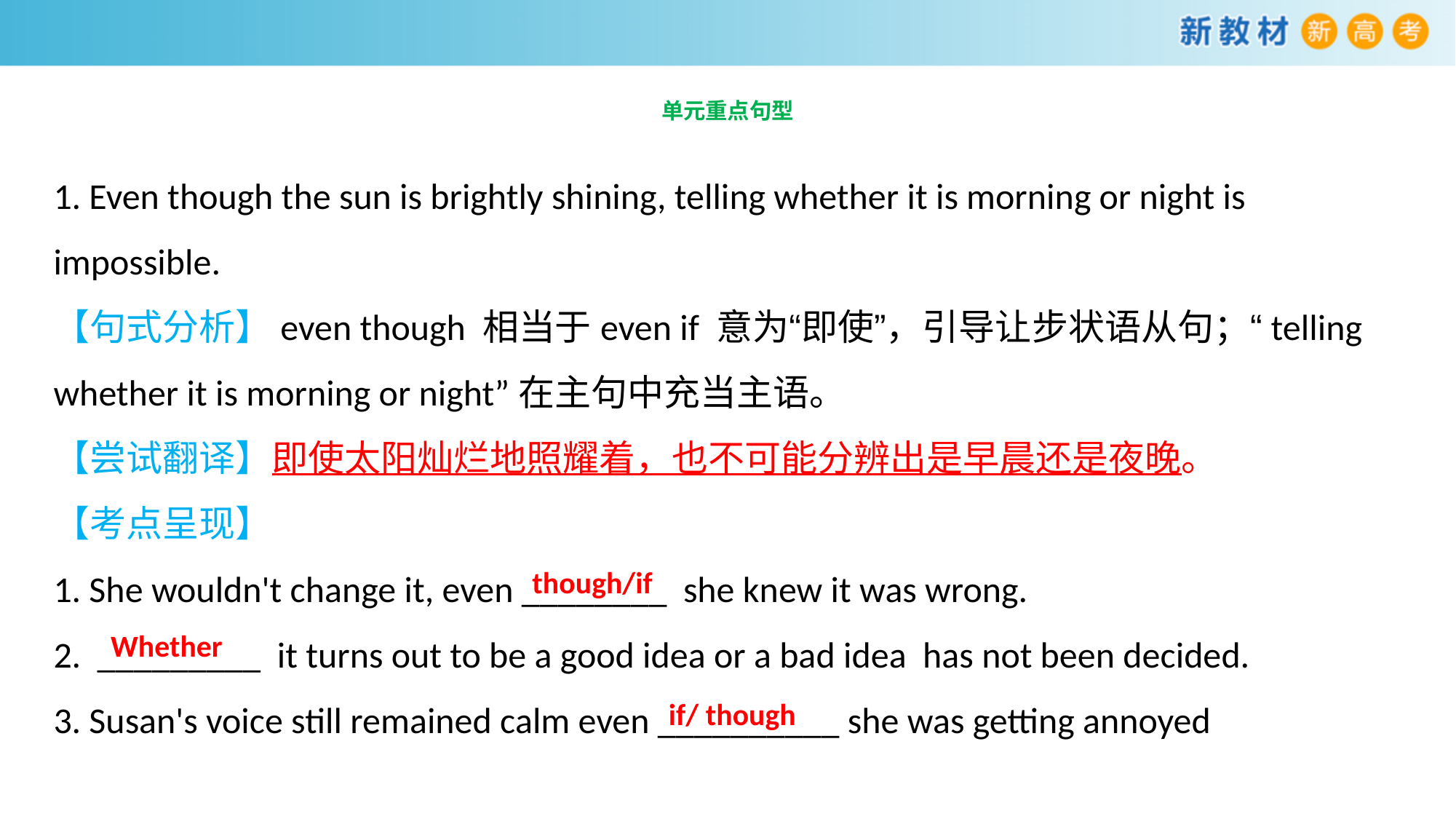

# 单元重点句型
1. Even though the sun is brightly shining, telling whether it is morning or night is impossible.
【句式分析】even though 相当于even if 意为“即使”，引导让步状语从句；“telling whether it is morning or night”在主句中充当主语。
【尝试翻译】即使太阳灿烂地照耀着，也不可能分辨出是早晨还是夜晚。
【考点呈现】
1. She wouldn't change it, even ________  she knew it was wrong.
2.  _________  it turns out to be a good idea or a bad idea  has not been decided.
3. Susan's voice still remained calm even __________ she was getting annoyed
though/if
Whether
if/ though